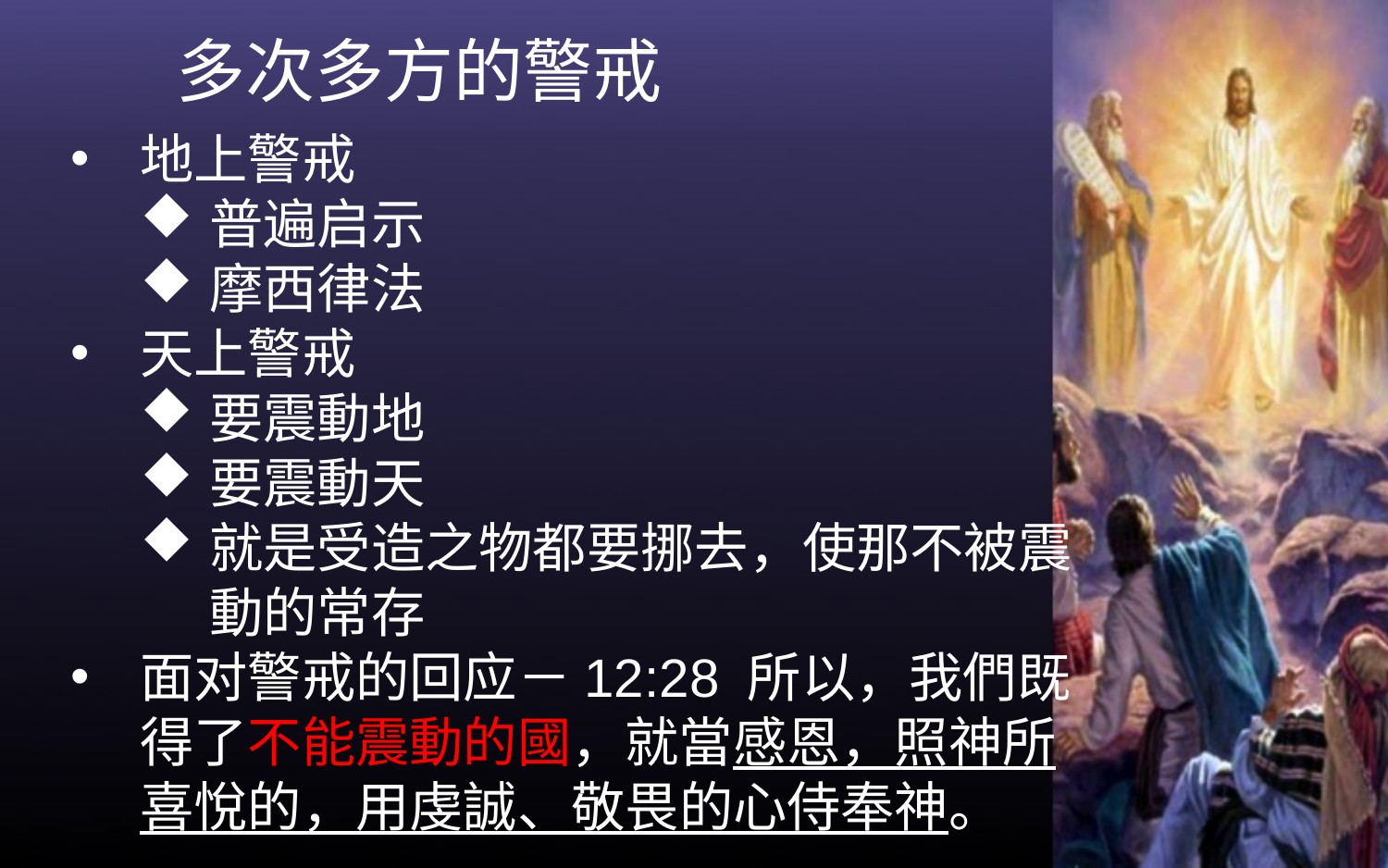

多次多方的警戒
地上警戒
普遍启示
摩西律法
天上警戒
要震動地
要震動天
就是受造之物都要挪去，使那不被震動的常存
面对警戒的回应－12:28 所以，我們既得了不能震動的國，就當感恩，照神所喜悅的，用虔誠、敬畏的心侍奉神。